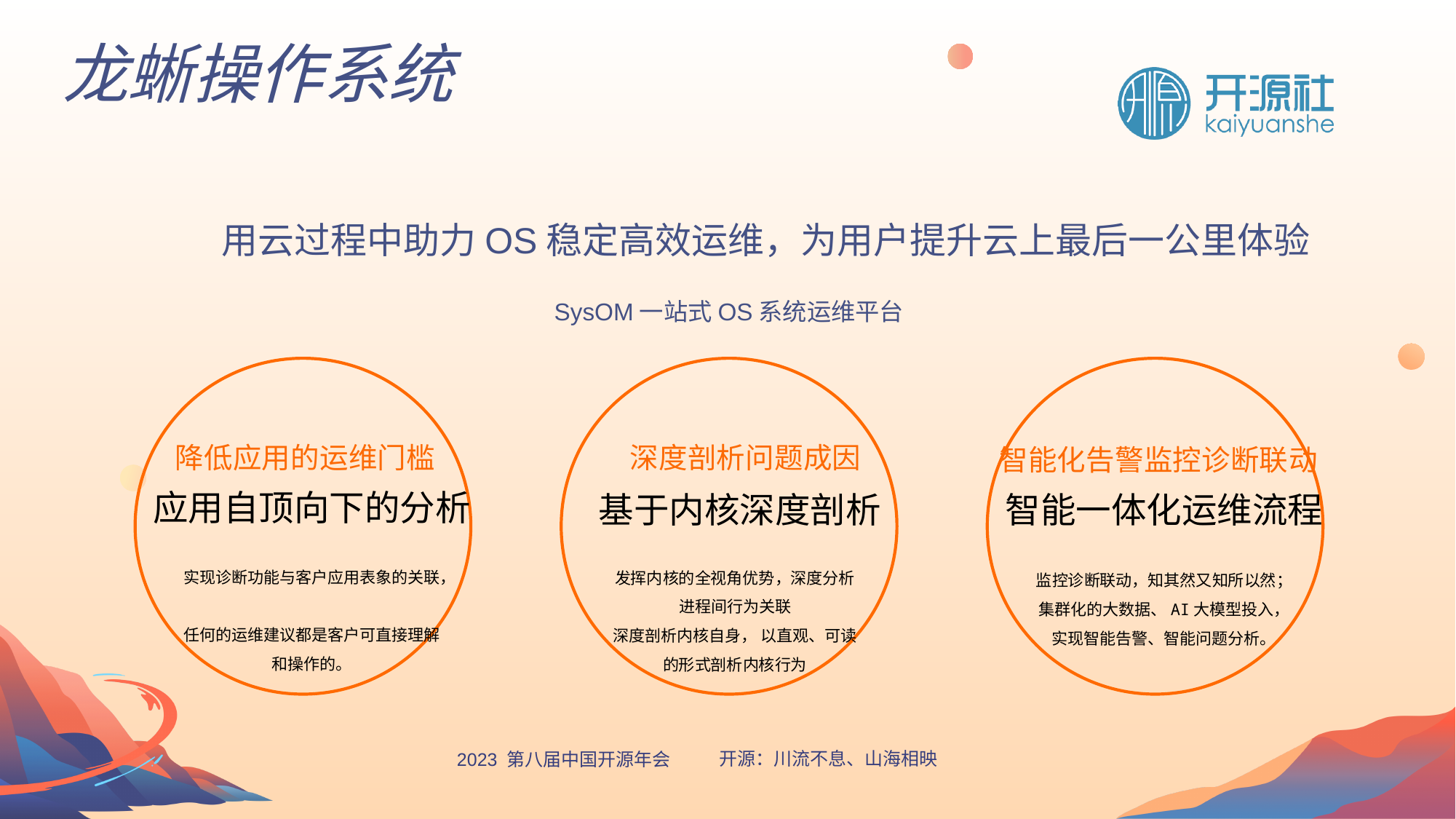

龙蜥操作系统
用云过程中助力OS稳定高效运维，为用户提升云上最后一公里体验
SysOM一站式OS系统运维平台

降低应用的运维门槛
深度剖析问题成因
智能化告警监控诊断联动
应用自顶向下的分析
基于内核深度剖析
智能一体化运维流程
实现诊断功能与客户应用表象的关联，
任何的运维建议都是客户可直接理解和操作的。
发挥内核的全视角优势，深度分析进程间行为关联
深度剖析内核自身， 以直观、可读的形式剖析内核行为
监控诊断联动，知其然又知所以然；
集群化的大数据、AI大模型投入，
实现智能告警、智能问题分析。